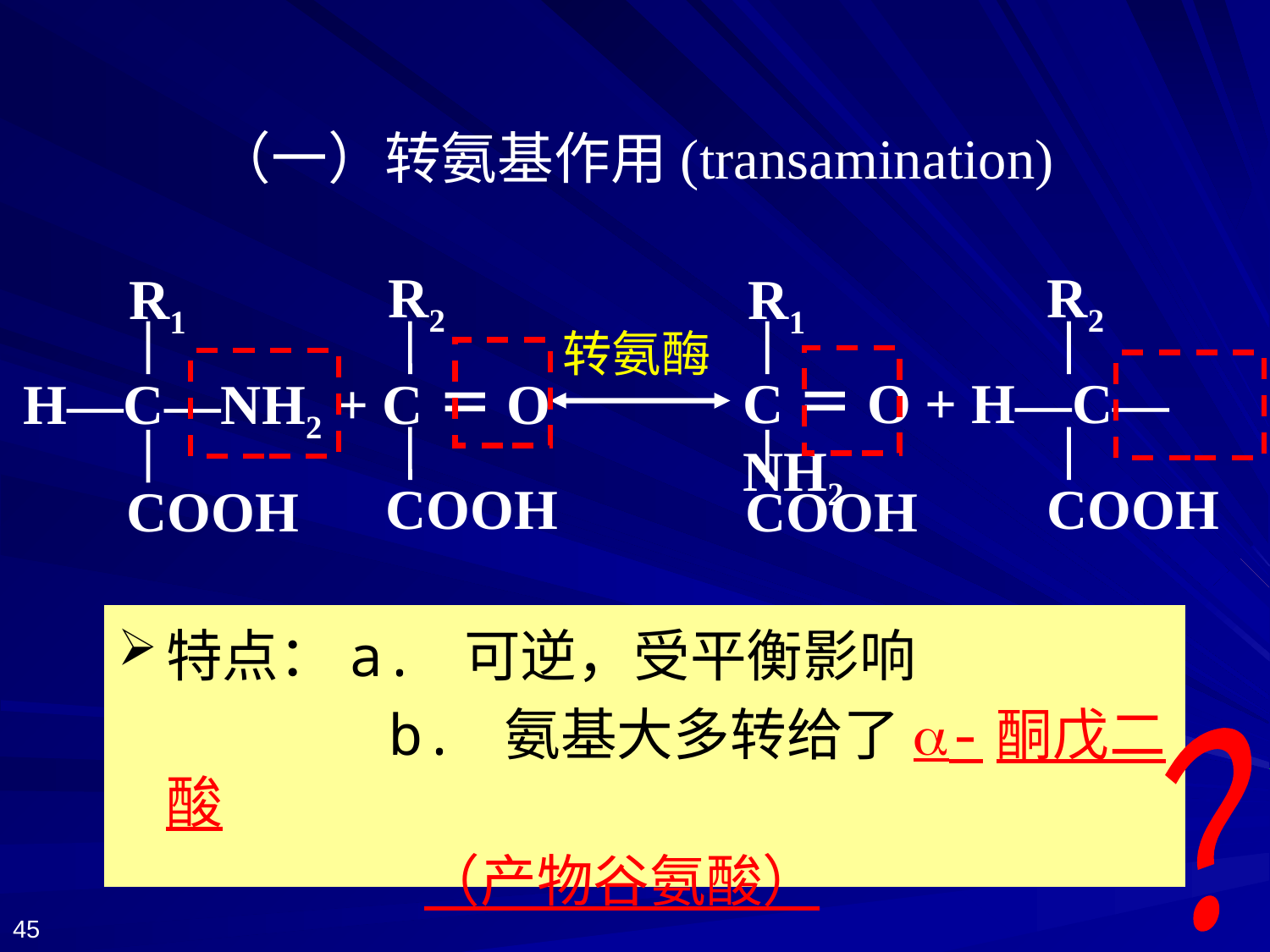

# （一）转氨基作用(transamination)

R2
R2
R1
R1
转氨酶

C＝O + H—C—NH2
H—C—NH2 + C＝O

COOH
COOH
COOH
COOH

特点：a. 可逆，受平衡影响
        b. 氨基大多转给了α-酮戊二酸
                       （产物谷氨酸）
？
45